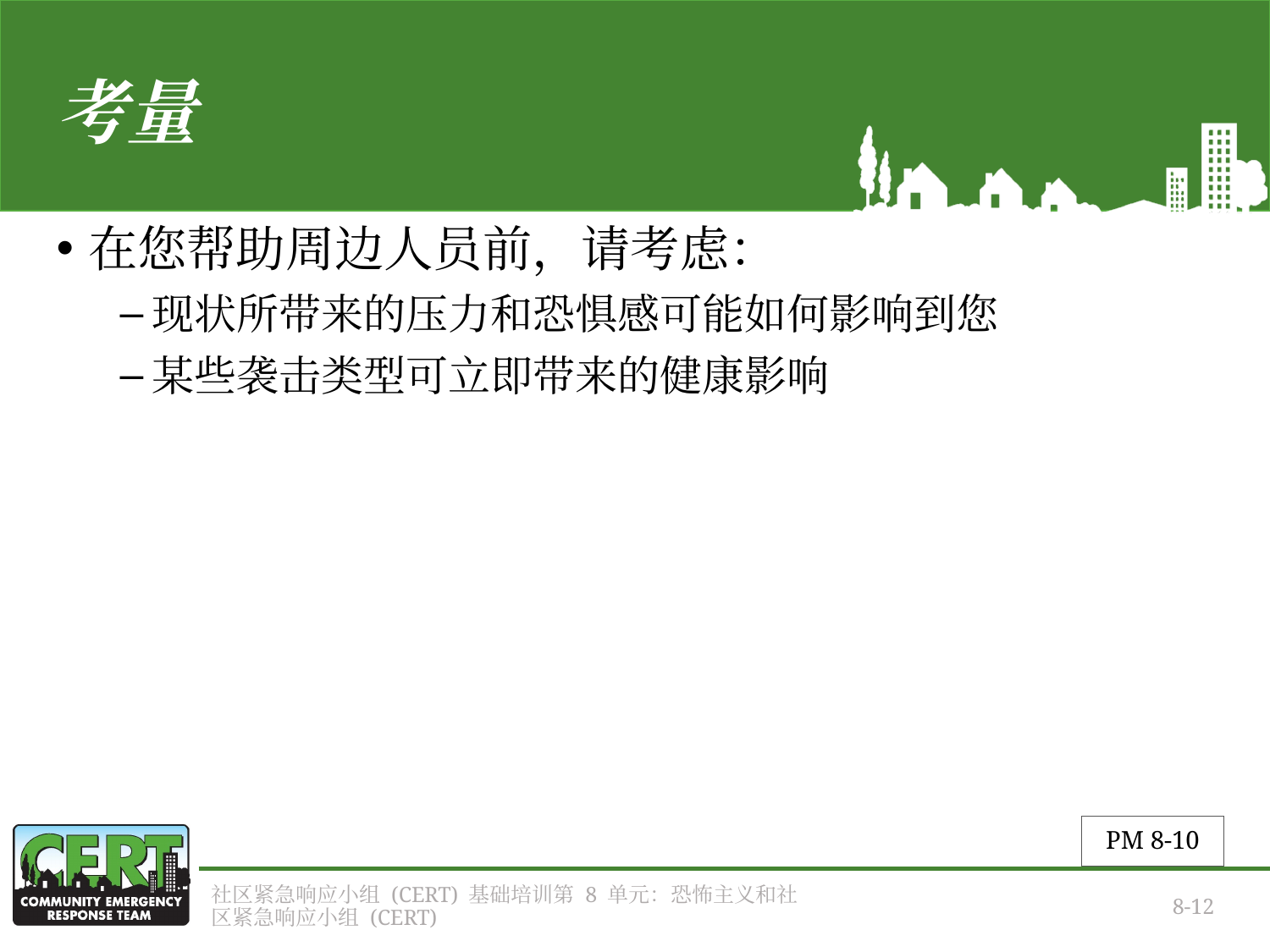

# 考量
在您帮助周边人员前，请考虑：
现状所带来的压力和恐惧感可能如何影响到您
某些袭击类型可立即带来的健康影响

PM 8-10
社区紧急响应小组 (CERT) 基础培训第 8 单元：恐怖主义和社区紧急响应小组 (CERT)
8-12